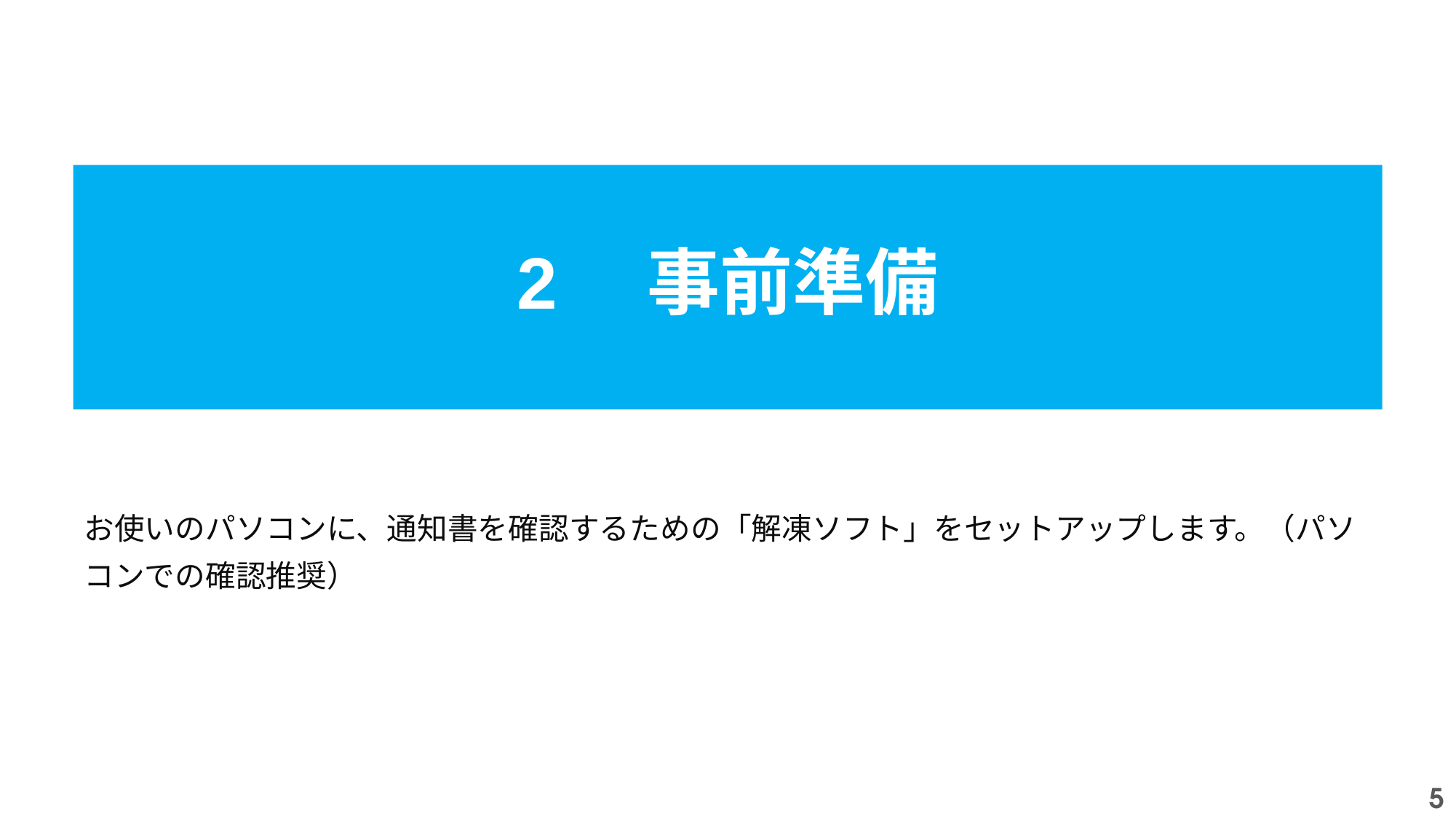

2　事前準備
お使いのパソコンに、通知書を確認するための「解凍ソフト」をセットアップします。（パソコンでの確認推奨）
5